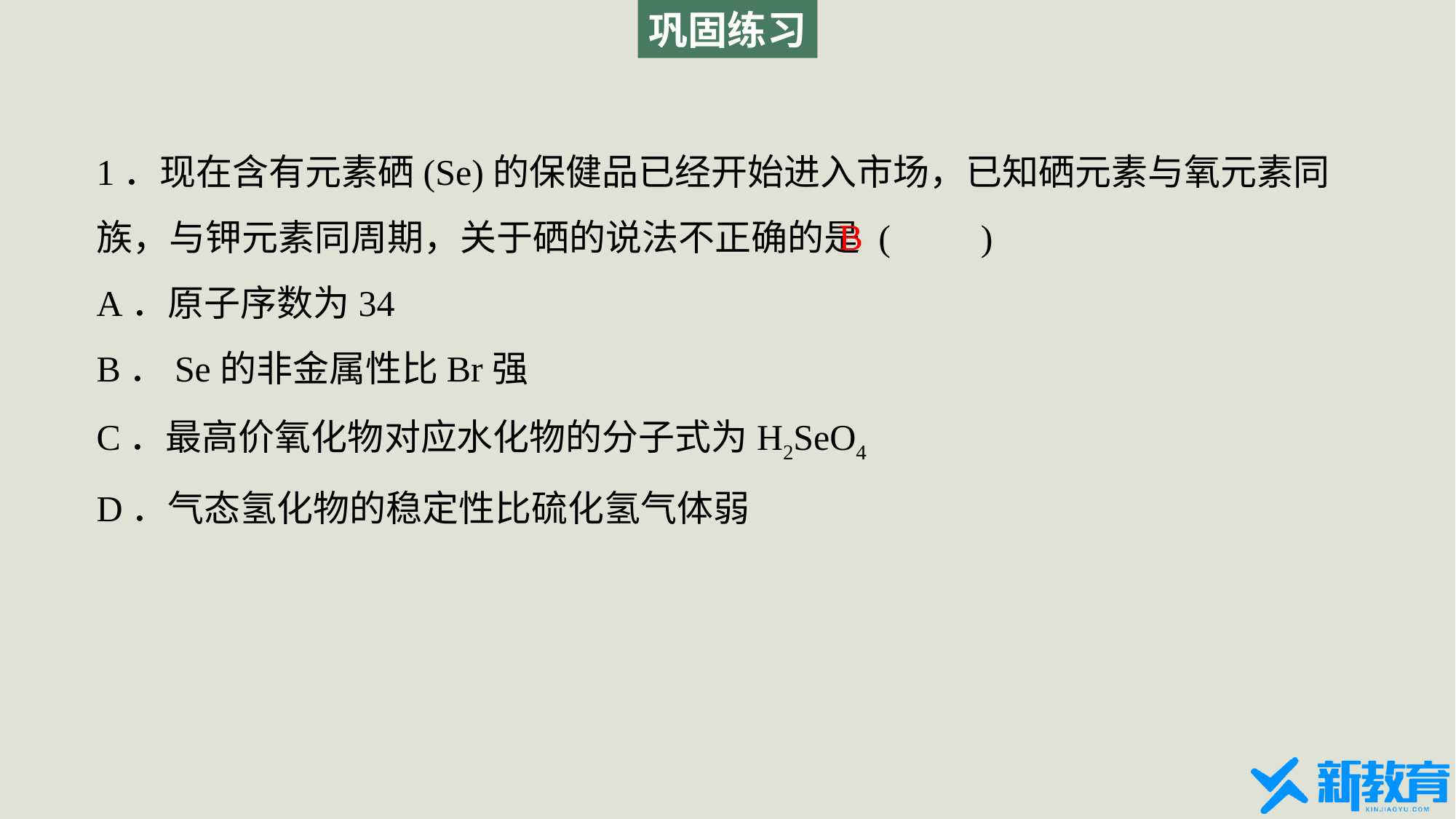

巩固练习
1．现在含有元素硒(Se)的保健品已经开始进入市场，已知硒元素与氧元素同族，与钾元素同周期，关于硒的说法不正确的是 (　　)
A．原子序数为34
B．Se的非金属性比Br强
C．最高价氧化物对应水化物的分子式为H2SeO4
D．气态氢化物的稳定性比硫化氢气体弱
B